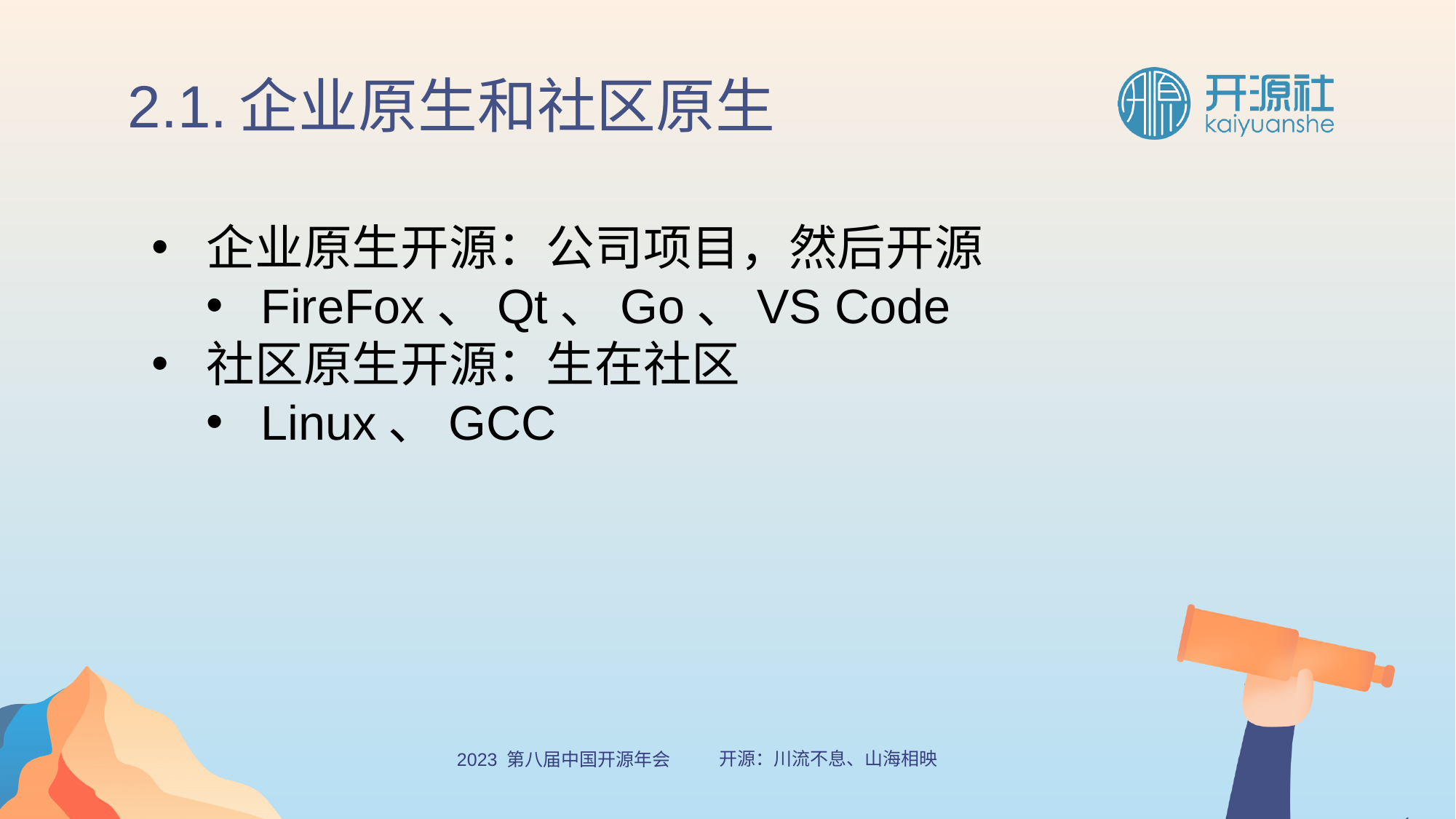

2.1.企业原生和社区原生
企业原生开源：公司项目，然后开源
FireFox、Qt、Go、VS Code
社区原生开源：生在社区
Linux、GCC